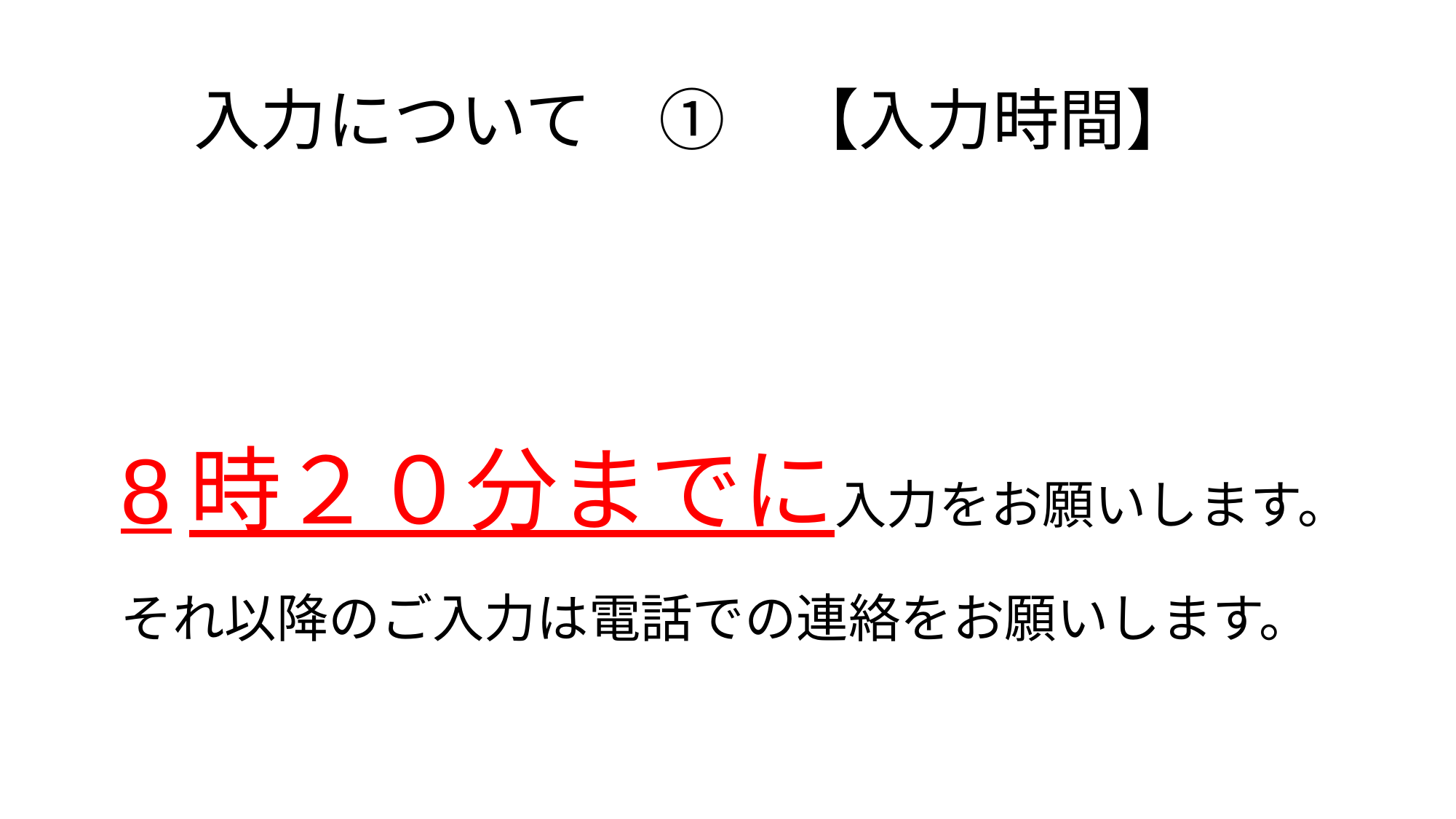

# 入力について　①　【入力時間】
8時２０分までに入力をお願いします。
それ以降のご入力は電話での連絡をお願いします。